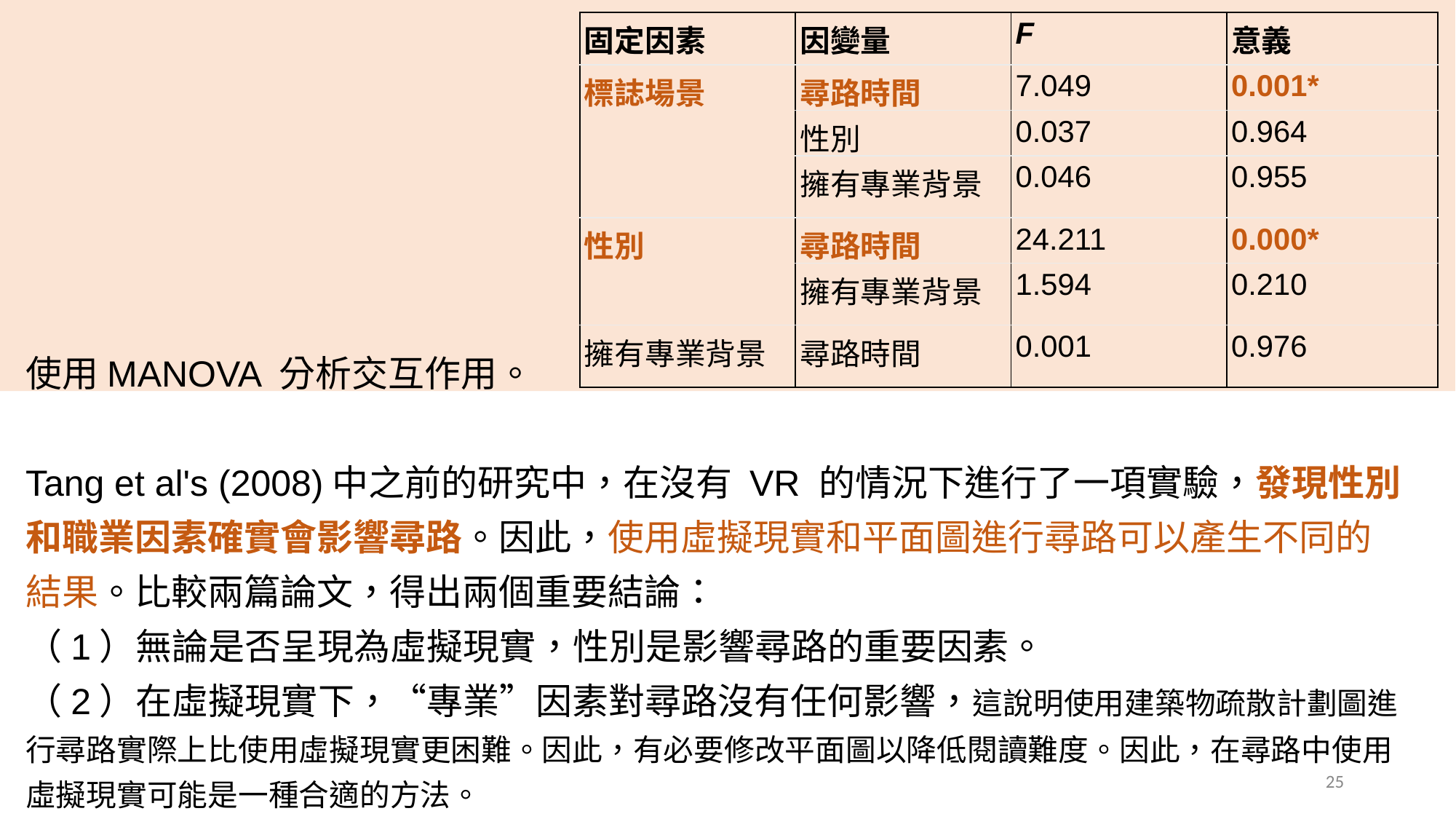

| 固定因素 | 因變量 | F | 意義 |
| --- | --- | --- | --- |
| 標誌場景 | 尋路時間 | 7.049 | 0.001\* |
|  | 性別 | 0.037 | 0.964 |
|  | 擁有專業背景 | 0.046 | 0.955 |
| 性別 | 尋路時間 | 24.211 | 0.000\* |
|  | 擁有專業背景 | 1.594 | 0.210 |
| 擁有專業背景 | 尋路時間 | 0.001 | 0.976 |
使用MANOVA 分析交互作用。

Tang et al's (2008)中之前的研究中，在沒有 VR 的情況下進行了一項實驗，發現性別和職業因素確實會影響尋路。因此，使用虛擬現實和平面圖進行尋路可以產生不同的結果。比較兩篇論文，得出兩個重要結論：
（1）無論是否呈現為虛擬現實，性別是影響尋路的重要因素。
（2）在虛擬現實下，“專業”因素對尋路沒有任何影響，這說明使用建築物疏散計劃圖進行尋路實際上比使用虛擬現實更困難。因此，有必要修改平面圖以降低閱讀難度。因此，在尋路中使用虛擬現實可能是一種合適的方法。

25